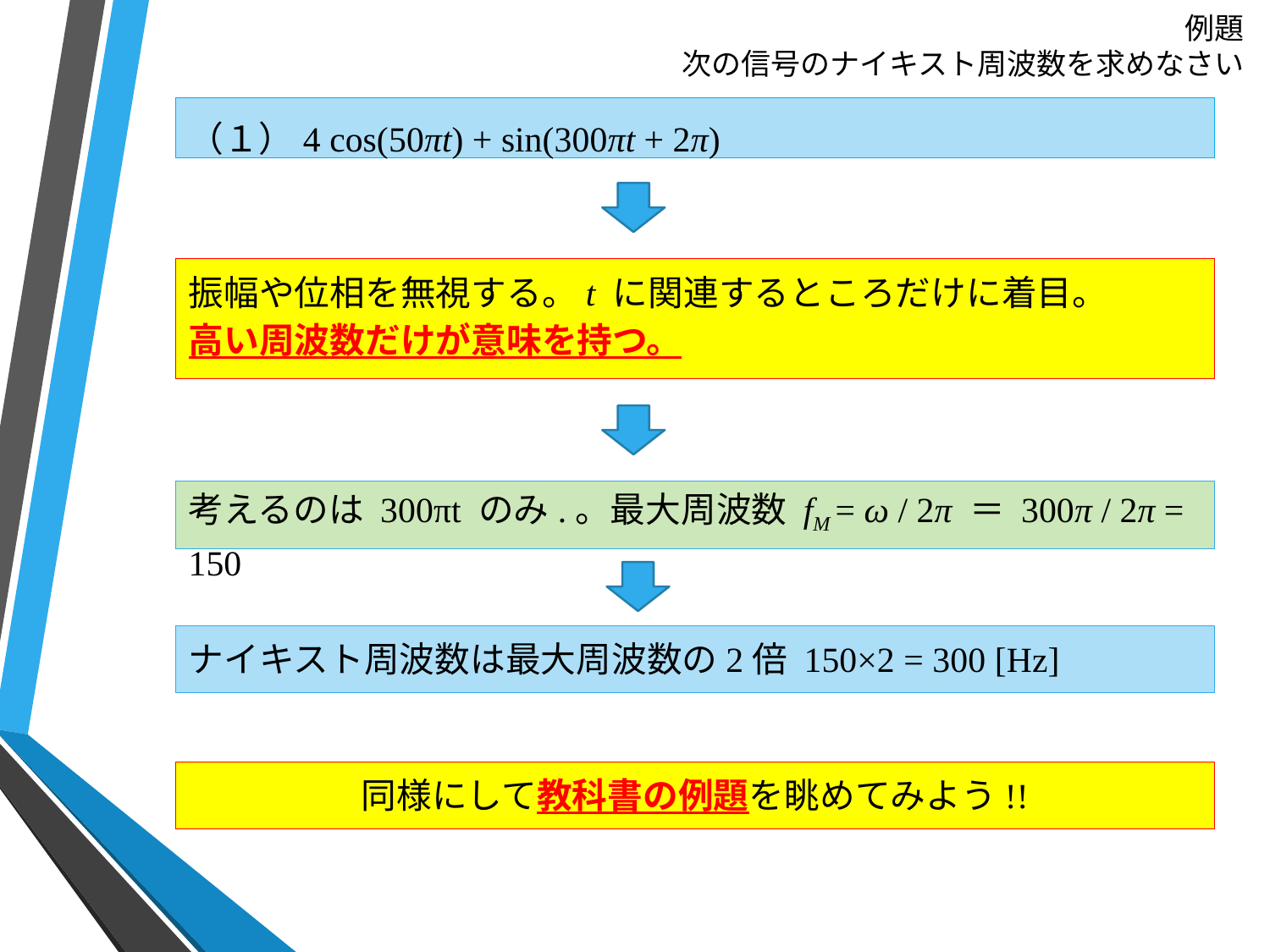

# 例題 次の信号のナイキスト周波数を求めなさい
（１）4 cos(50πt) + sin(300πt + 2π)

振幅や位相を無視する。t に関連するところだけに着目。
高い周波数だけが意味を持つ。

考えるのは 300πt のみ.。最大周波数 fM = ω / 2π ＝ 300π / 2π = 150

ナイキスト周波数は最大周波数の2倍 150×2 = 300 [Hz]
同様にして教科書の例題を眺めてみよう!!